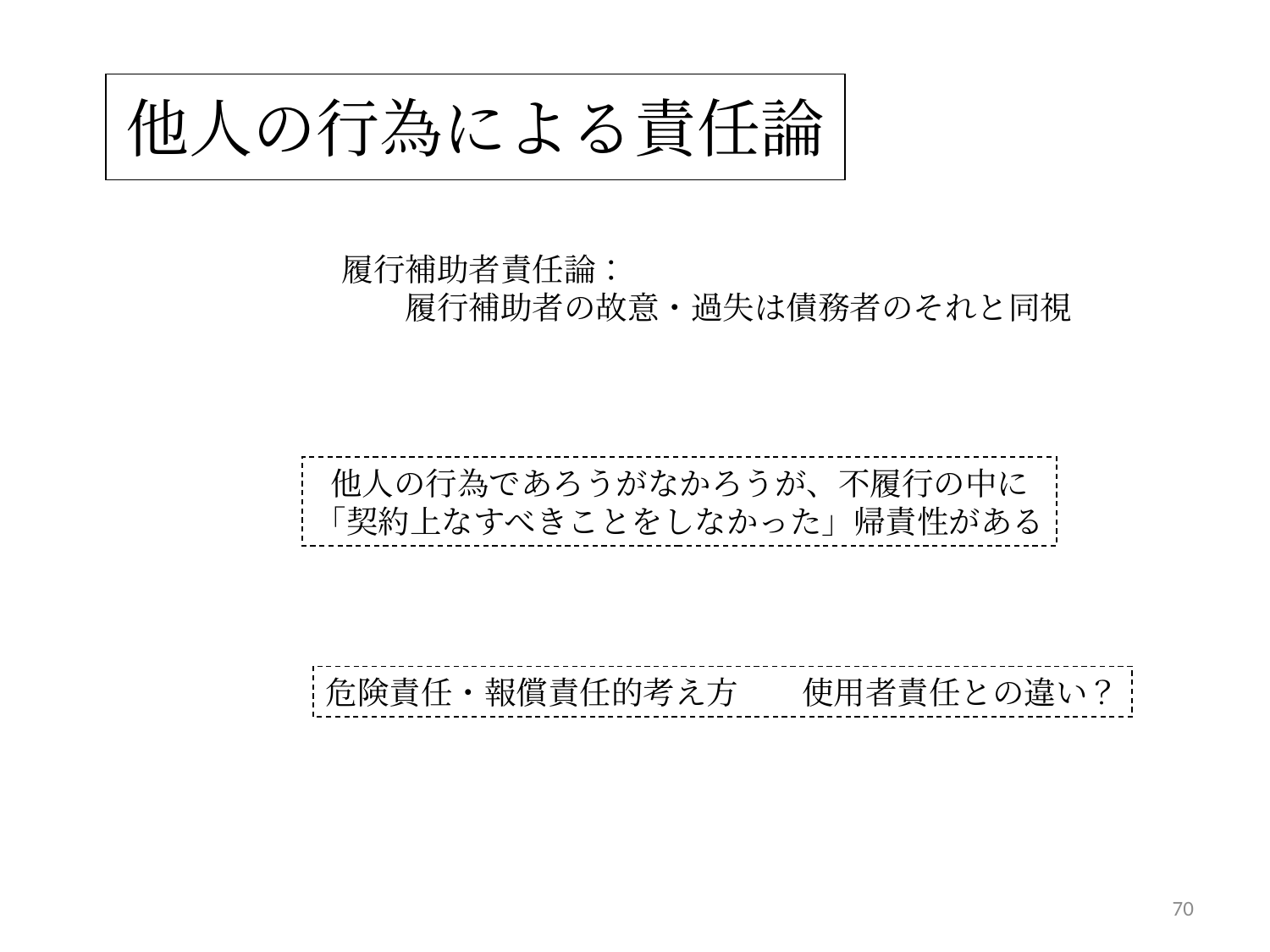

他人の行為による責任論
履行補助者責任論：
　　履行補助者の故意・過失は債務者のそれと同視
他人の行為であろうがなかろうが、不履行の中に
「契約上なすべきことをしなかった」帰責性がある
危険責任・報償責任的考え方　　使用者責任との違い？
70